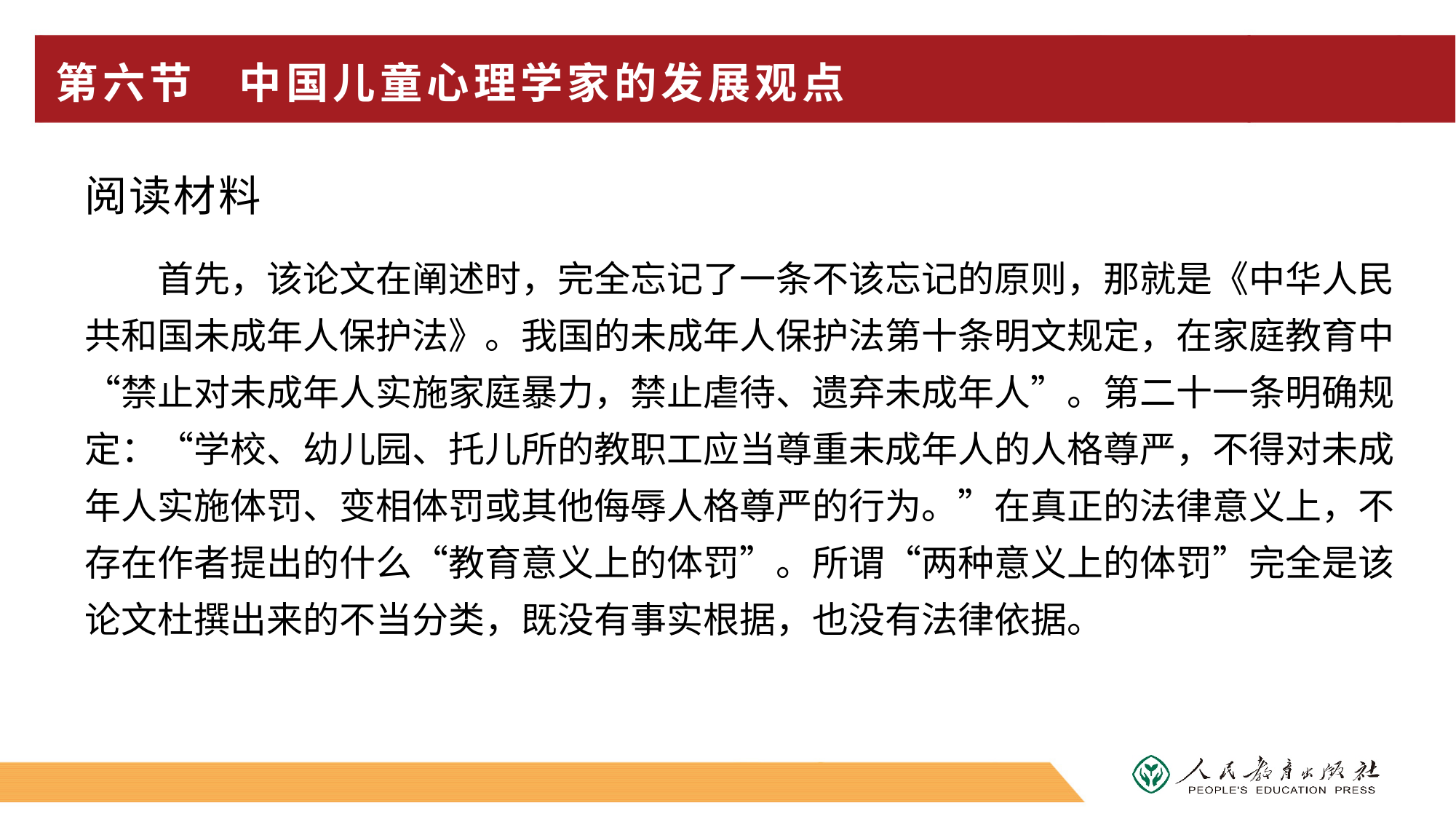

# 第六节   中国儿童心理学家的发展观点
阅读材料
首先，该论文在阐述时，完全忘记了一条不该忘记的原则，那就是《中华人民共和国未成年人保护法》。我国的未成年人保护法第十条明文规定，在家庭教育中“禁止对未成年人实施家庭暴力，禁止虐待、遗弃未成年人”。第二十一条明确规定：“学校、幼儿园、托儿所的教职工应当尊重未成年人的人格尊严，不得对未成年人实施体罚、变相体罚或其他侮辱人格尊严的行为。”在真正的法律意义上，不存在作者提出的什么“教育意义上的体罚”。所谓“两种意义上的体罚”完全是该论文杜撰出来的不当分类，既没有事实根据，也没有法律依据。